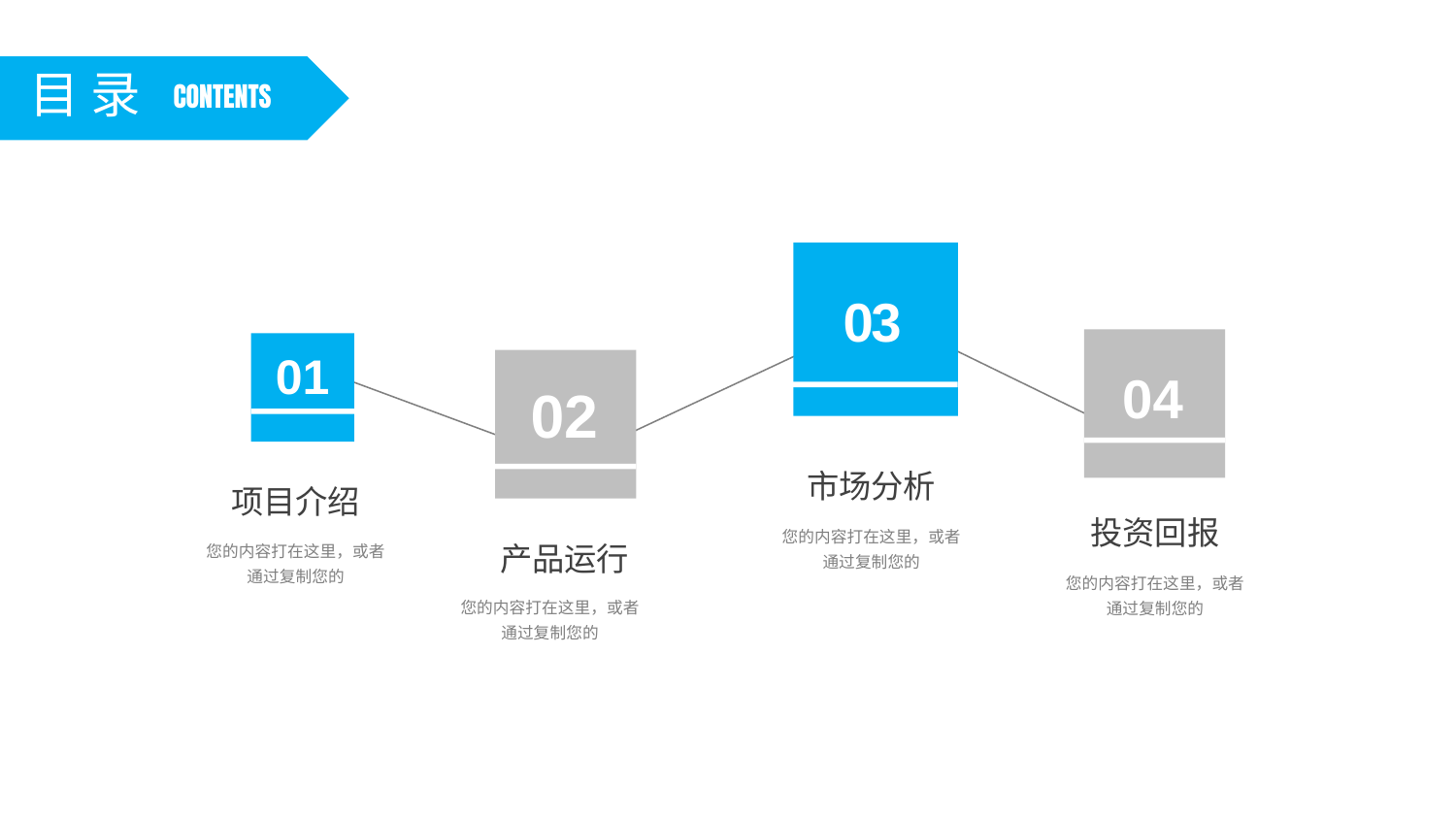

目 录
CONTENTS

03

04

01

02

市场分析
项目介绍
投资回报
您的内容打在这里，或者通过复制您的
您的内容打在这里，或者通过复制您的
产品运行
您的内容打在这里，或者通过复制您的
您的内容打在这里，或者通过复制您的